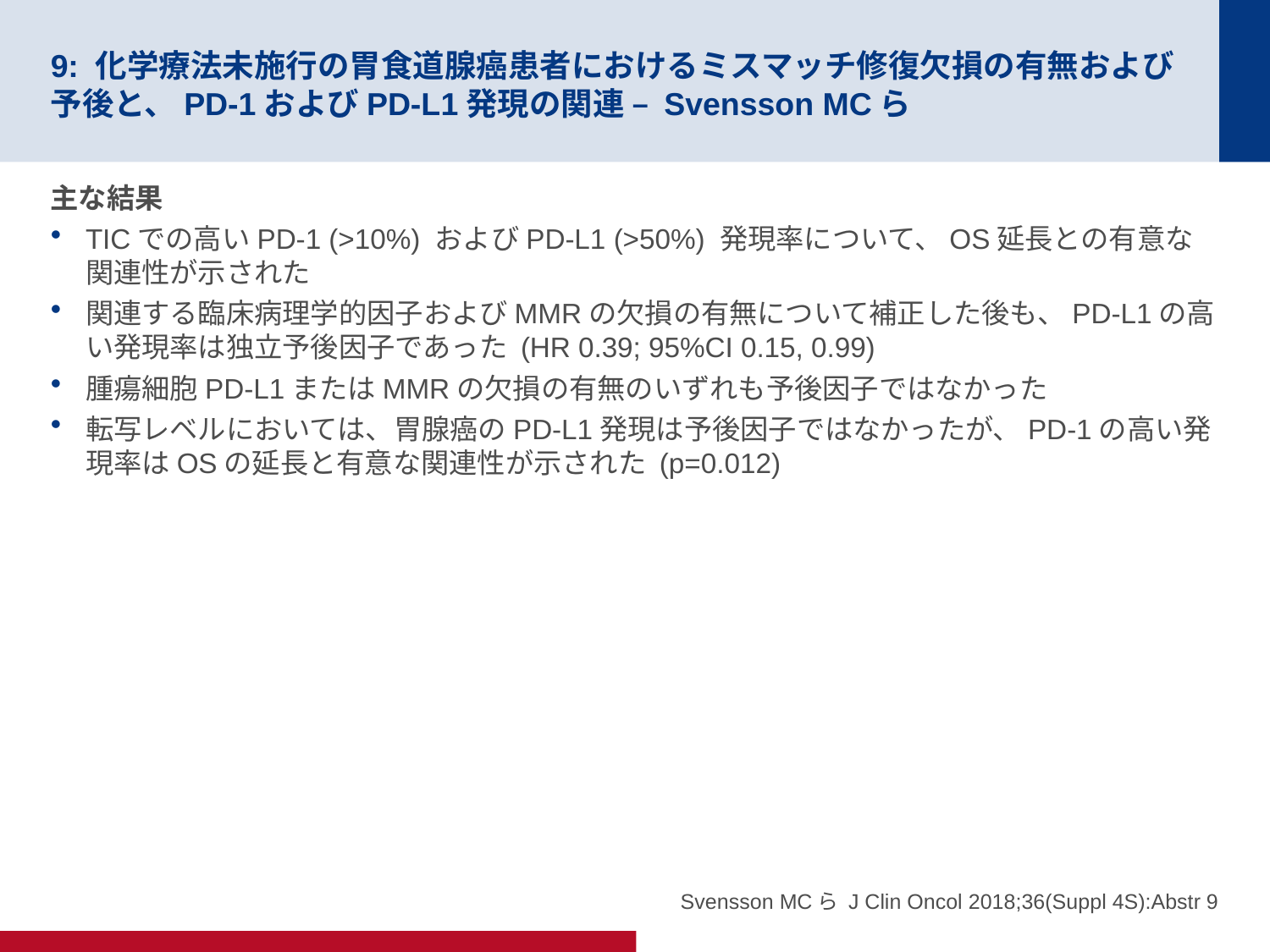

# 9: 化学療法未施行の胃食道腺癌患者におけるミスマッチ修復欠損の有無および予後と、PD-1およびPD-L1発現の関連 – Svensson MCら
主な結果
TICでの高いPD-1 (>10%) およびPD-L1 (>50%) 発現率について、OS延長との有意な関連性が示された
関連する臨床病理学的因子およびMMRの欠損の有無について補正した後も、PD-L1の高い発現率は独立予後因子であった (HR 0.39; 95%CI 0.15, 0.99)
腫瘍細胞PD-L1またはMMRの欠損の有無のいずれも予後因子ではなかった
転写レベルにおいては、胃腺癌のPD-L1発現は予後因子ではなかったが、PD-1の高い発現率はOSの延長と有意な関連性が示された (p=0.012)

Svensson MCら J Clin Oncol 2018;36(Suppl 4S):Abstr 9